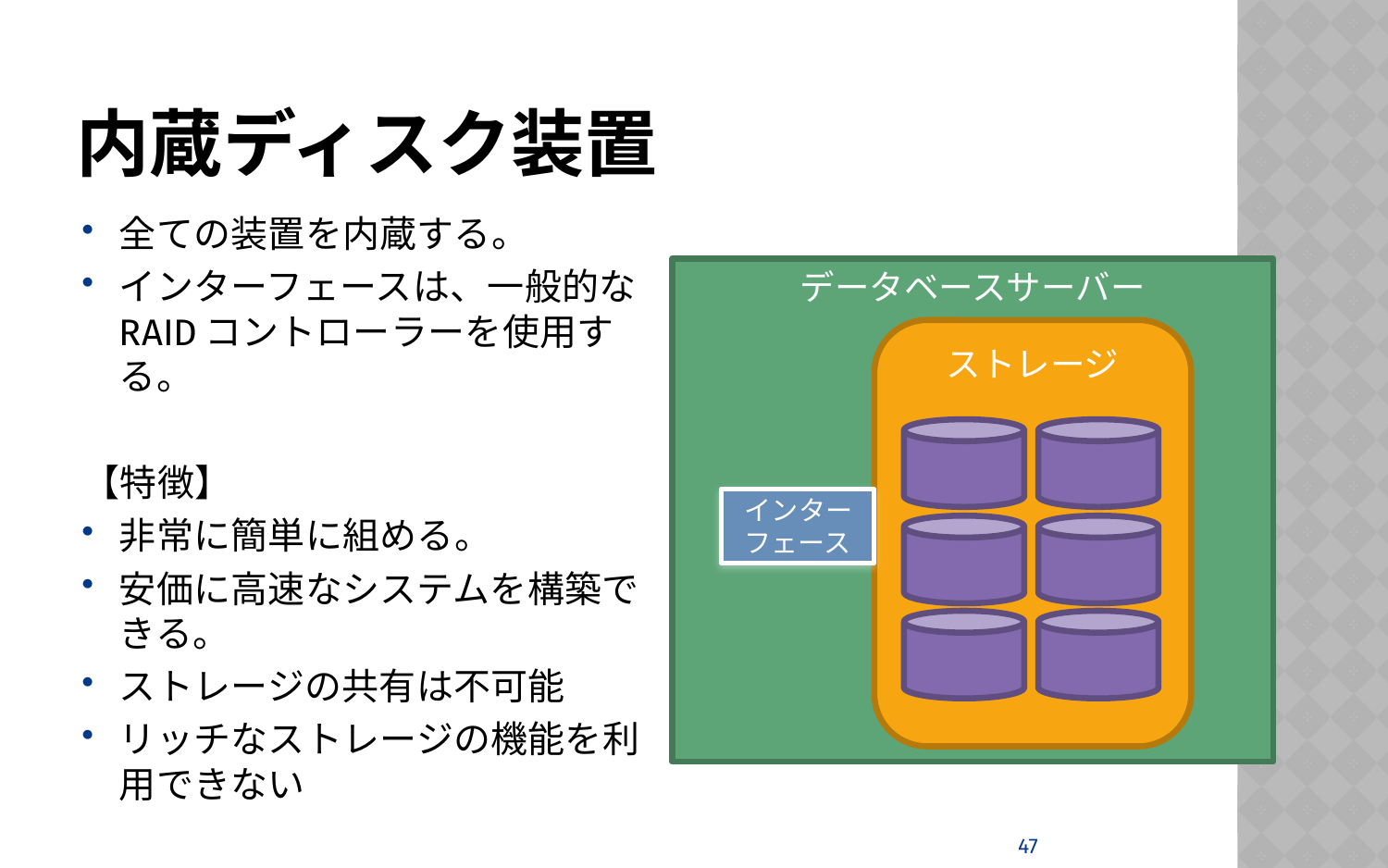

# 内蔵ディスク装置
全ての装置を内蔵する。
インターフェースは、一般的なRAIDコントローラーを使用する。

【特徴】
非常に簡単に組める。
安価に高速なシステムを構築できる。
ストレージの共有は不可能
リッチなストレージの機能を利用できない
データベースサーバー
ストレージ

インターフェース

47